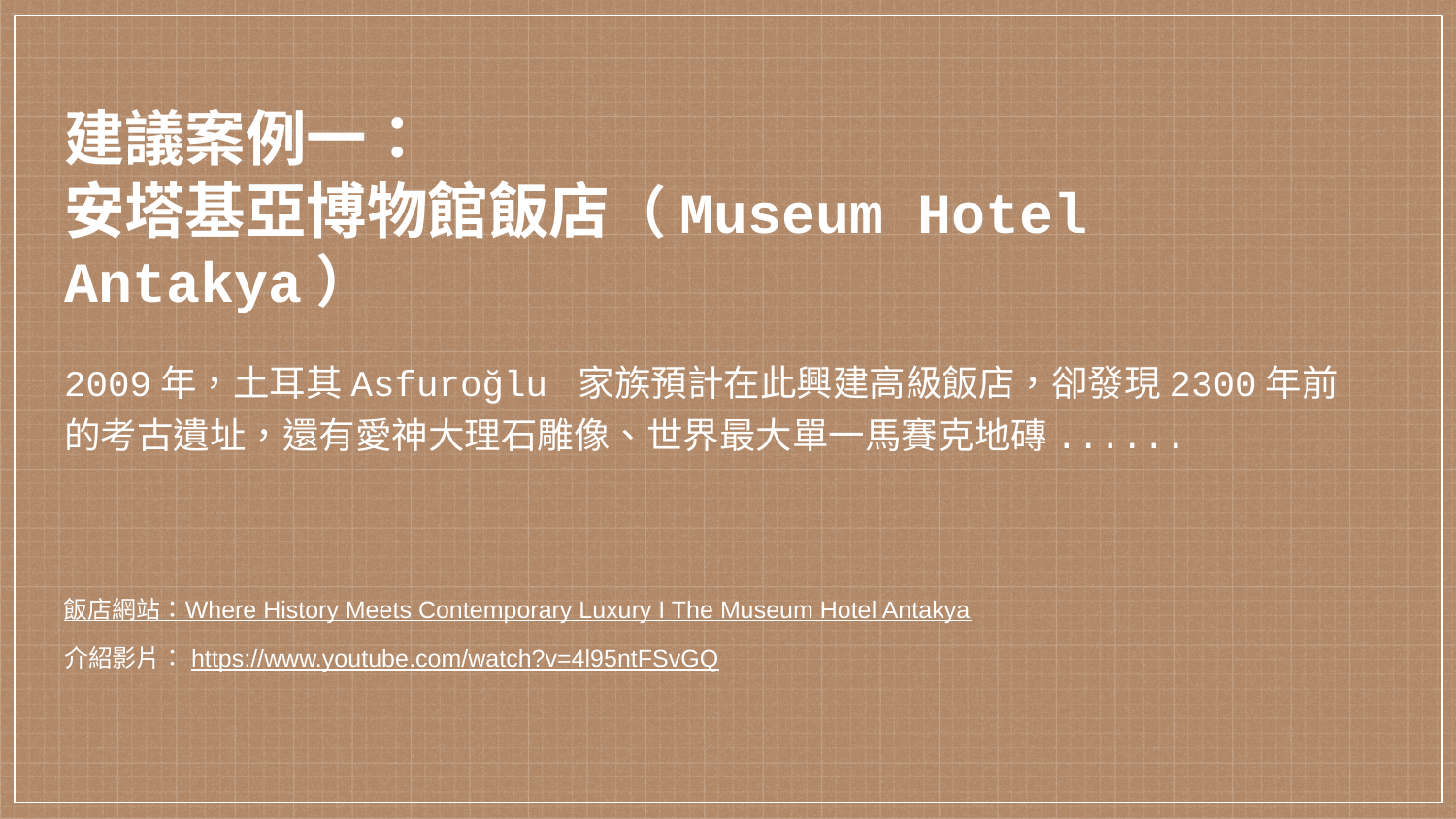

# 建議案例一： 安塔基亞博物館飯店（Museum Hotel Antakya）
2009年，土耳其Asfuroğlu 家族預計在此興建高級飯店，卻發現2300年前的考古遺址，還有愛神大理石雕像、世界最大單一馬賽克地磚......
飯店網站：Where History Meets Contemporary Luxury I The Museum Hotel Antakya
介紹影片：https://www.youtube.com/watch?v=4l95ntFSvGQ